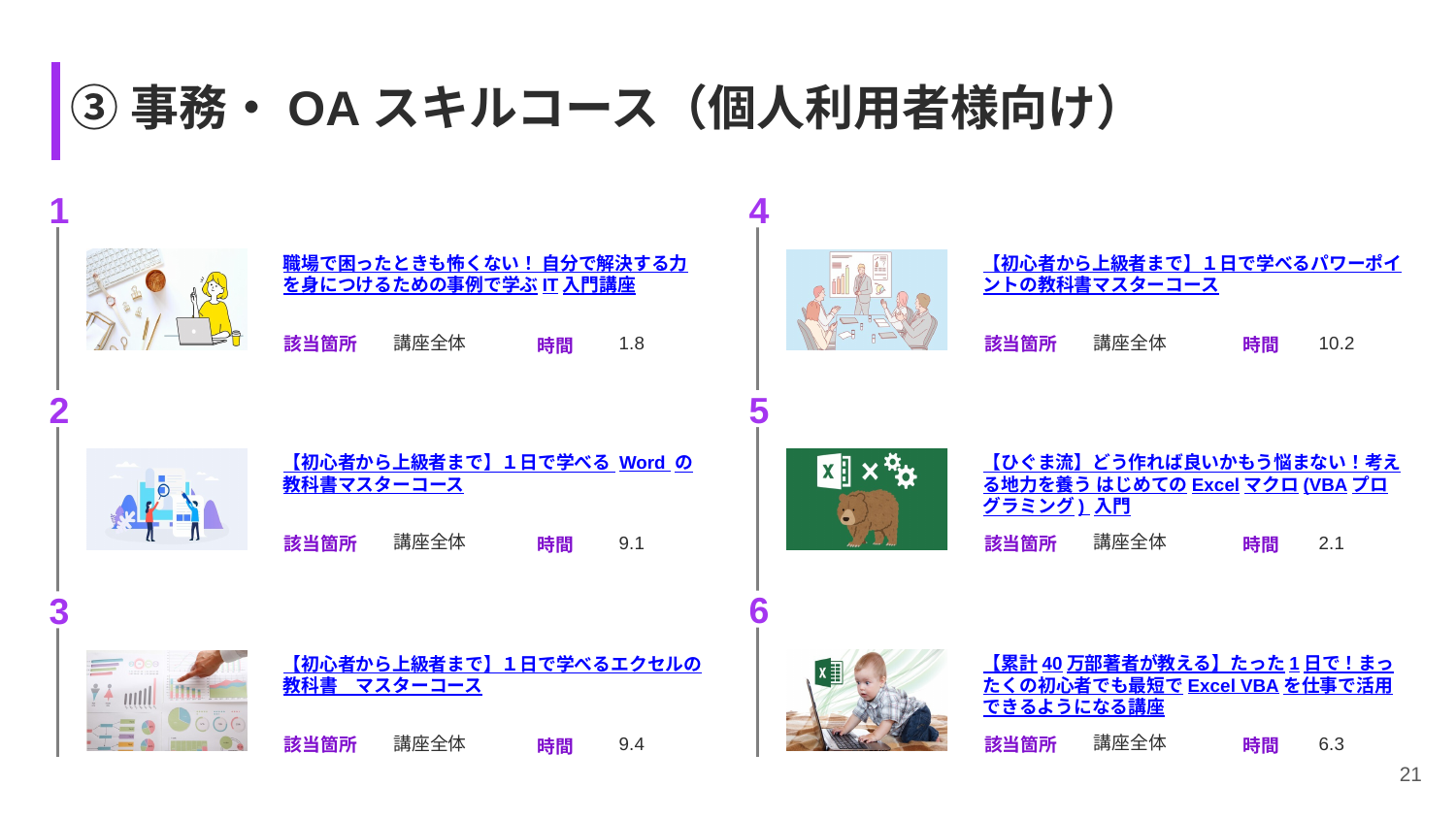

# ③事務・OAスキルコース（個人利用者様向け）
1
4

職場で困ったときも怖くない！ 自分で解決する力を身につけるための事例で学ぶIT入門講座
【初心者から上級者まで】１日で学べるパワーポイントの教科書マスターコース

講座全体
講座全体
1.8
10.2
2
5

【初心者から上級者まで】１日で学べる Word の教科書マスターコース
【ひぐま流】どう作れば良いかもう悩まない！考える地力を養う はじめてのExcelマクロ(VBAプログラミング) 入門

講座全体
講座全体
9.1
2.1
6

3

【累計40万部著者が教える】たった1日で！まったくの初心者でも最短でExcel VBAを仕事で活用できるようになる講座
【初心者から上級者まで】１日で学べるエクセルの教科書　マスターコース

講座全体
6.3
講座全体
9.4
21